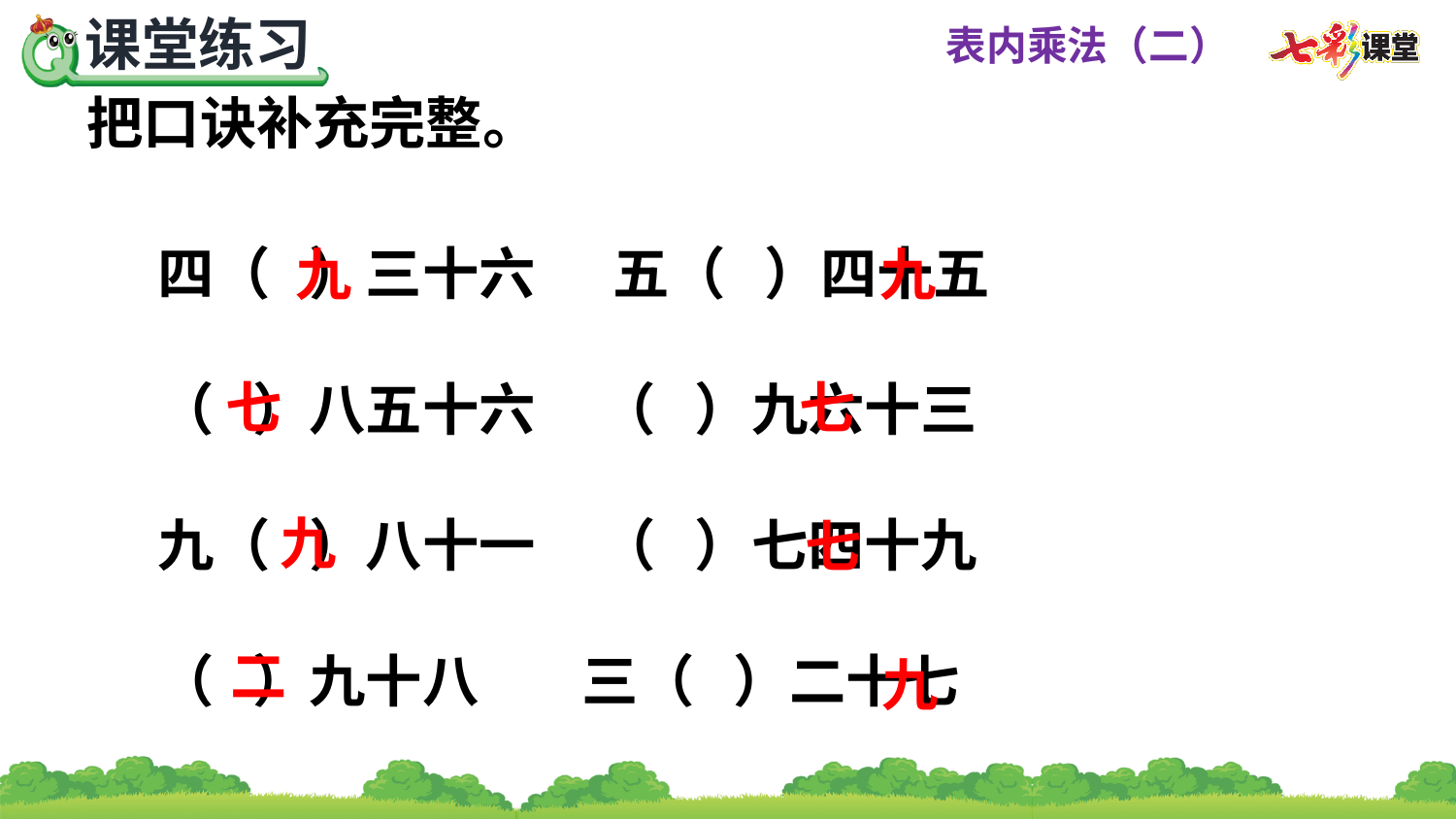

把口诀补充完整。
四（   ）三十六      五（   ）四十五
（   ）八五十六     （   ）九六十三
九（   ）八十一     （   ）七四十九
（   ）九十八        三（   ）二十七
九
九
七
七
九
七
二
九